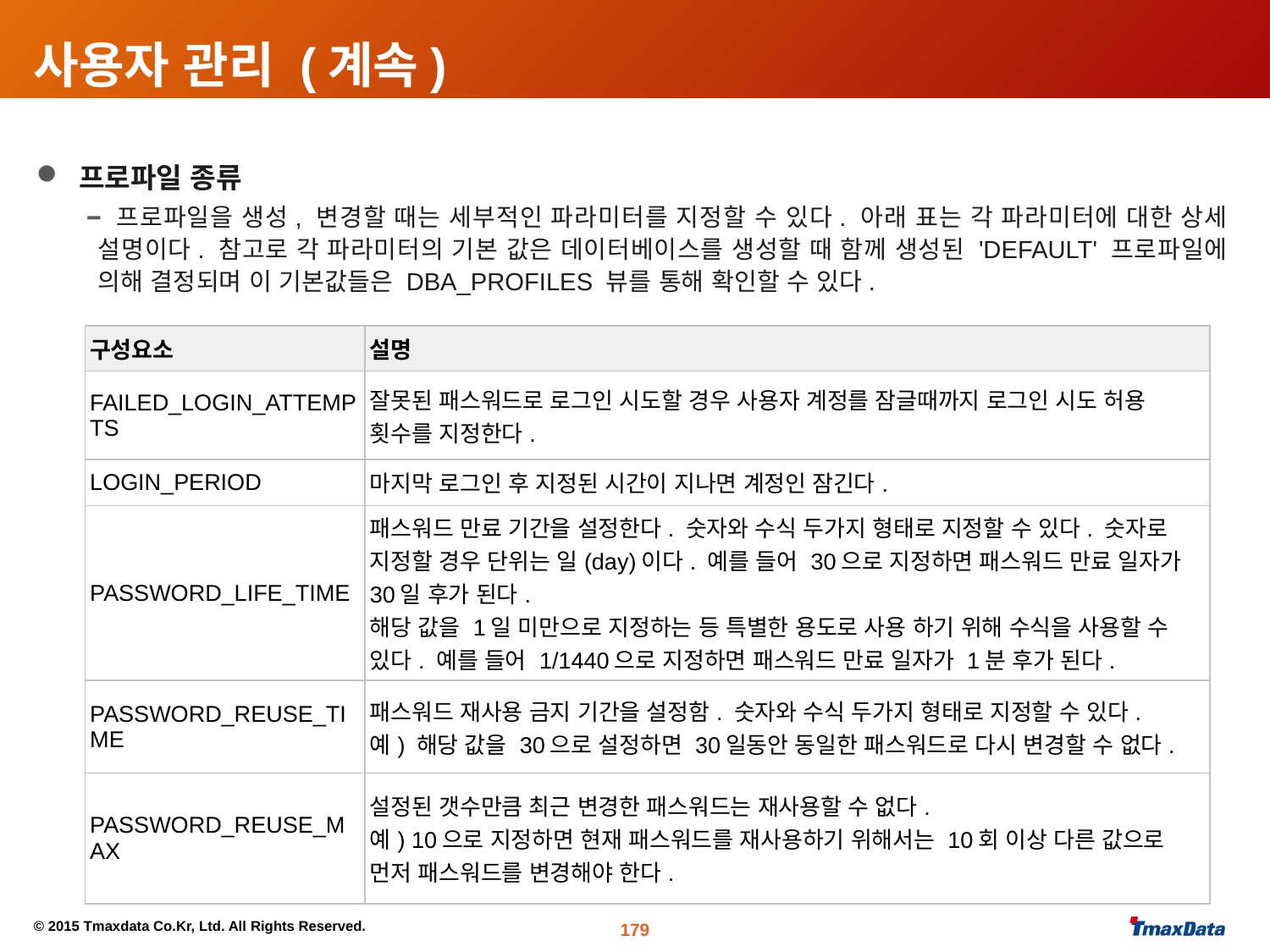

# 사용자 관리 (계속)

 프로파일 종류
 프로파일을 생성, 변경할 때는 세부적인 파라미터를 지정할 수 있다. 아래 표는 각 파라미터에 대한 상세 설명이다. 참고로 각 파라미터의 기본 값은 데이터베이스를 생성할 때 함께 생성된 'DEFAULT' 프로파일에 의해 결정되며 이 기본값들은 DBA_PROFILES 뷰를 통해 확인할 수 있다.

| 구성요소 | 설명 |
| --- | --- |
| FAILED\_LOGIN\_ATTEMPTS | 잘못된 패스워드로 로그인 시도할 경우 사용자 계정를 잠글때까지 로그인 시도 허용 횟수를 지정한다. |
| LOGIN\_PERIOD | 마지막 로그인 후 지정된 시간이 지나면 계정인 잠긴다. |
| PASSWORD\_LIFE\_TIME | 패스워드 만료 기간을 설정한다. 숫자와 수식 두가지 형태로 지정할 수 있다. 숫자로 지정할 경우 단위는 일(day)이다. 예를 들어 30으로 지정하면 패스워드 만료 일자가 30일 후가 된다. 해당 값을 1일 미만으로 지정하는 등 특별한 용도로 사용 하기 위해 수식을 사용할 수 있다. 예를 들어 1/1440으로 지정하면 패스워드 만료 일자가 1분 후가 된다. |
| PASSWORD\_REUSE\_TIME | 패스워드 재사용 금지 기간을 설정함. 숫자와 수식 두가지 형태로 지정할 수 있다. 예) 해당 값을 30으로 설정하면 30일동안 동일한 패스워드로 다시 변경할 수 없다. |
| PASSWORD\_REUSE\_MAX | 설정된 갯수만큼 최근 변경한 패스워드는 재사용할 수 없다. 예) 10으로 지정하면 현재 패스워드를 재사용하기 위해서는 10회 이상 다른 값으로 먼저 패스워드를 변경해야 한다. |